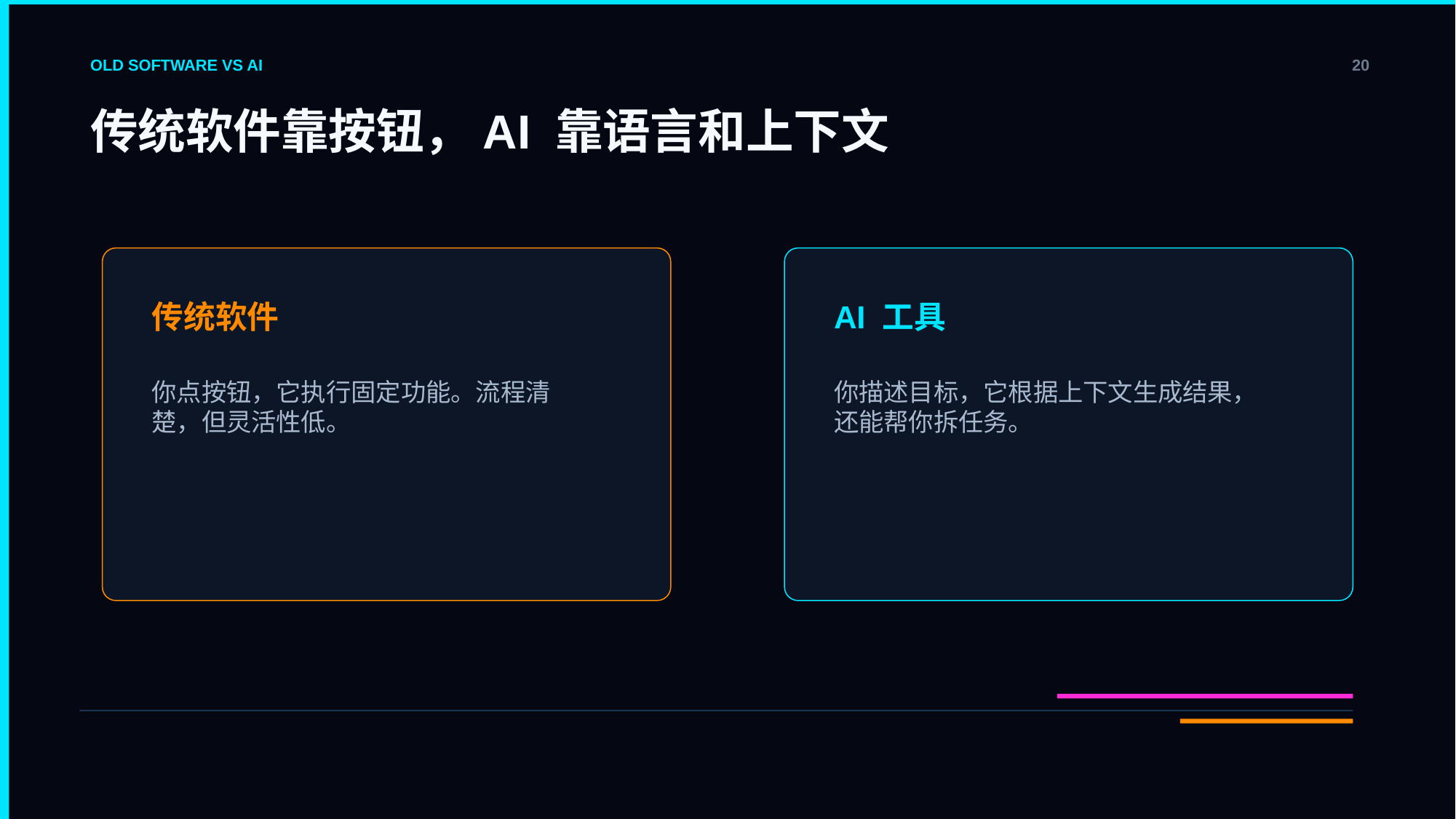

OLD SOFTWARE VS AI
20
传统软件靠按钮，AI 靠语言和上下文

传统软件
AI 工具
你点按钮，它执行固定功能。流程清楚，但灵活性低。
你描述目标，它根据上下文生成结果，还能帮你拆任务。